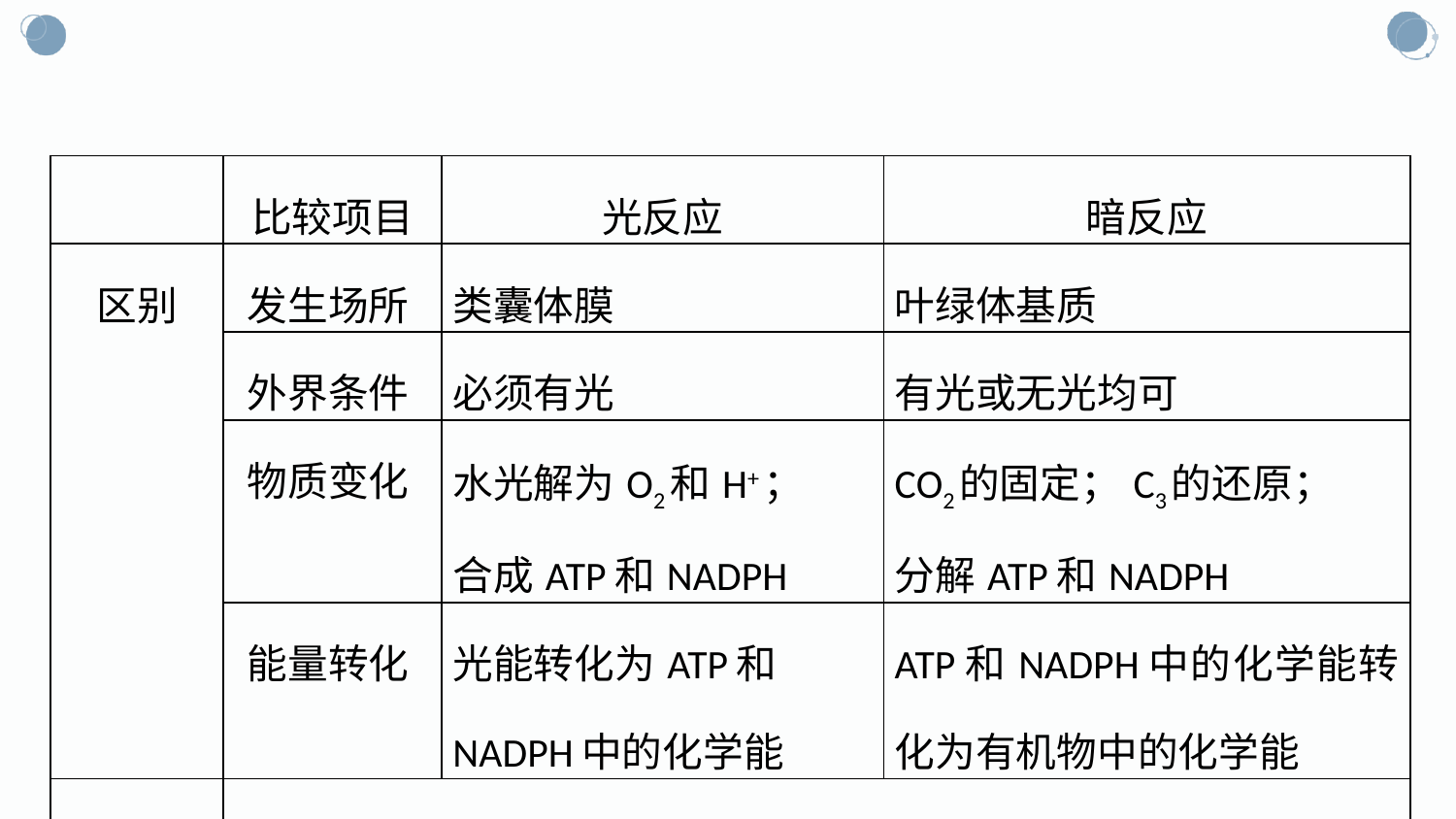

#
|  | 比较项目 | 光反应 | 暗反应 |
| --- | --- | --- | --- |
| 区别 | 发生场所 | 类囊体膜 | 叶绿体基质 |
|  | 外界条件 | 必须有光 | 有光或无光均可 |
|  | 物质变化 | 水光解为O2和H+； 合成ATP和NADPH | CO2的固定；C3的还原； 分解ATP和NADPH |
|  | 能量转化 | 光能转化为ATP和NADPH中的化学能 | ATP和NADPH中的化学能转化为有机物中的化学能 |
| 联系 | 光反应为暗反应的进行提供反应物和能量。 |  |  |